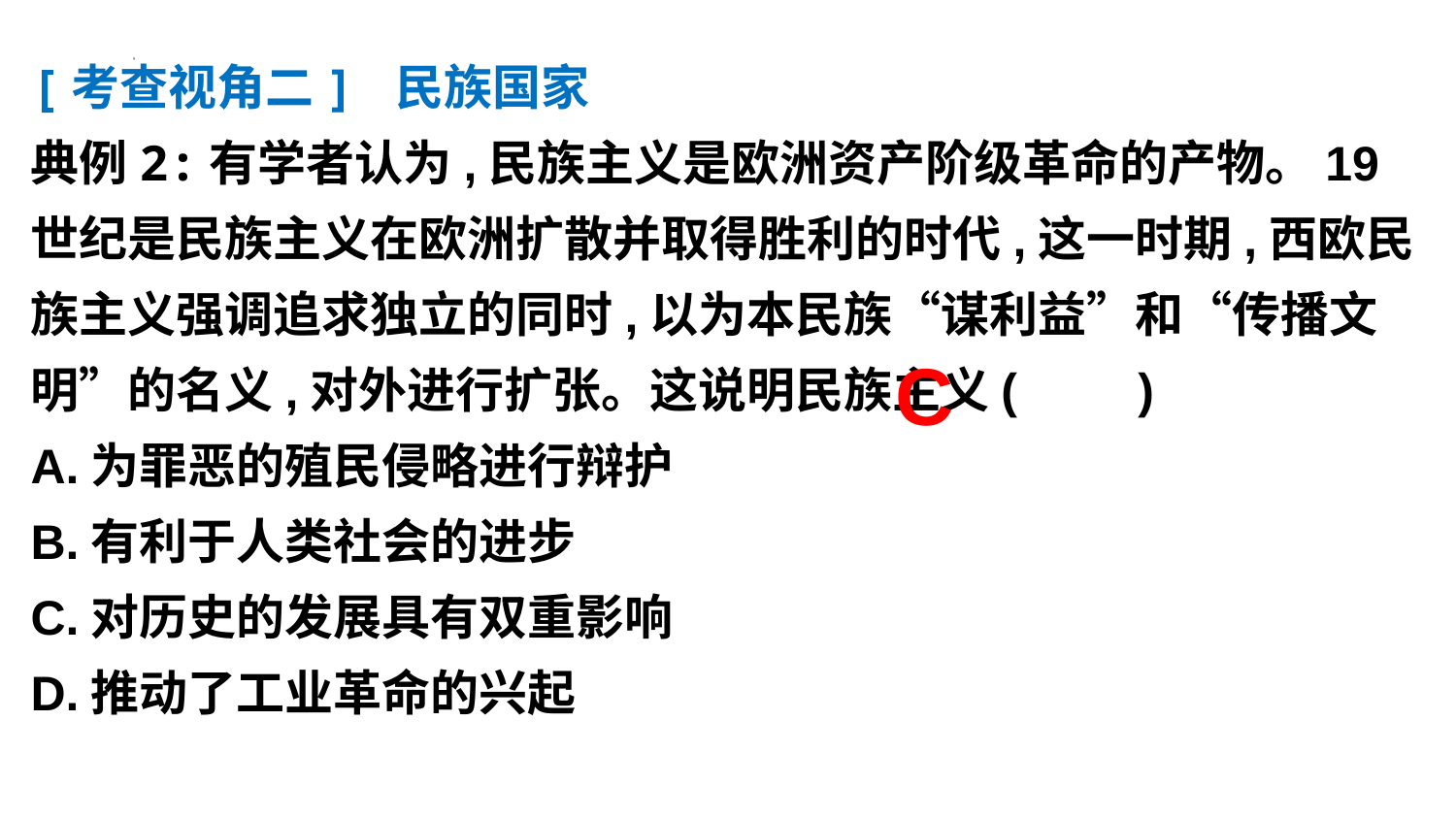

[考查视角二] 民族国家
典例2:有学者认为,民族主义是欧洲资产阶级革命的产物。19世纪是民族主义在欧洲扩散并取得胜利的时代,这一时期,西欧民族主义强调追求独立的同时,以为本民族“谋利益”和“传播文明”的名义,对外进行扩张。这说明民族主义(　　)
A.为罪恶的殖民侵略进行辩护
B.有利于人类社会的进步
C.对历史的发展具有双重影响
D.推动了工业革命的兴起
C